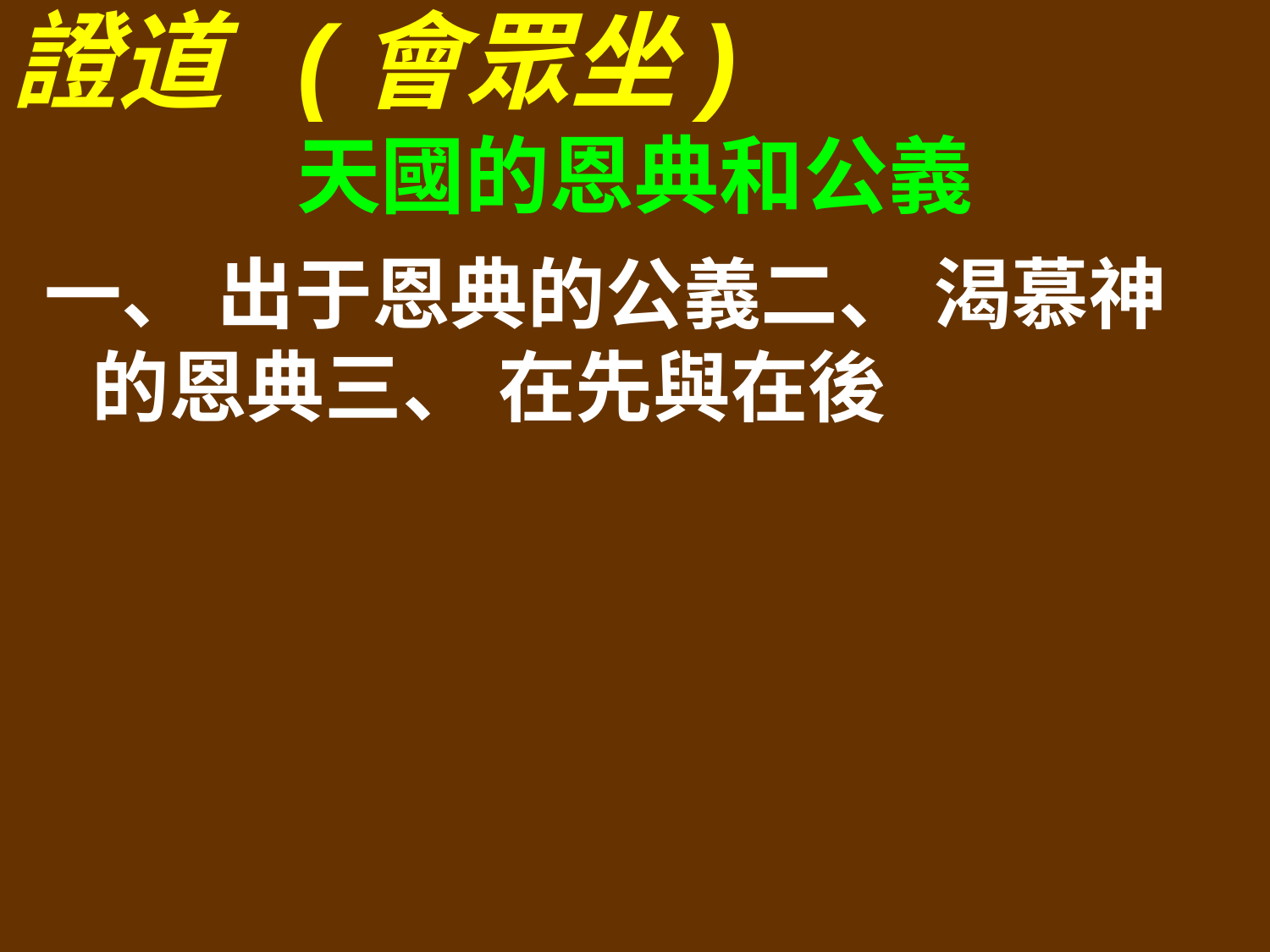

證道  (會眾坐)
天國的恩典和公義
一、 出于恩典的公義二、 渴慕神的恩典三、 在先與在後